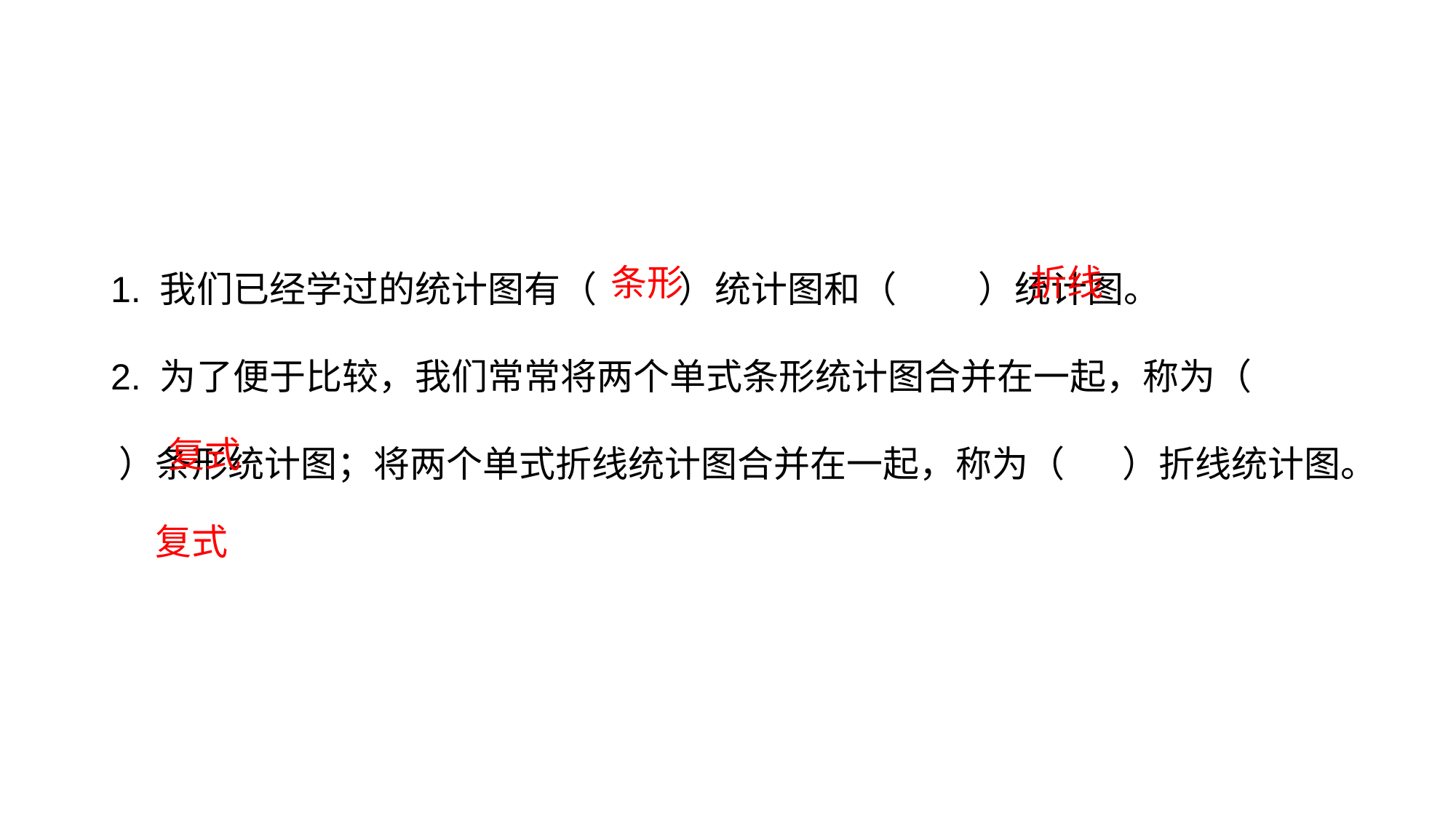

1. 我们已经学过的统计图有（          ）统计图和（          ）统计图。
2. 为了便于比较，我们常常将两个单式条形统计图合并在一起，称为（         ）条形统计图；将两个单式折线统计图合并在一起，称为（       ）折线统计图。
 折线
 条形
 复式
 复式